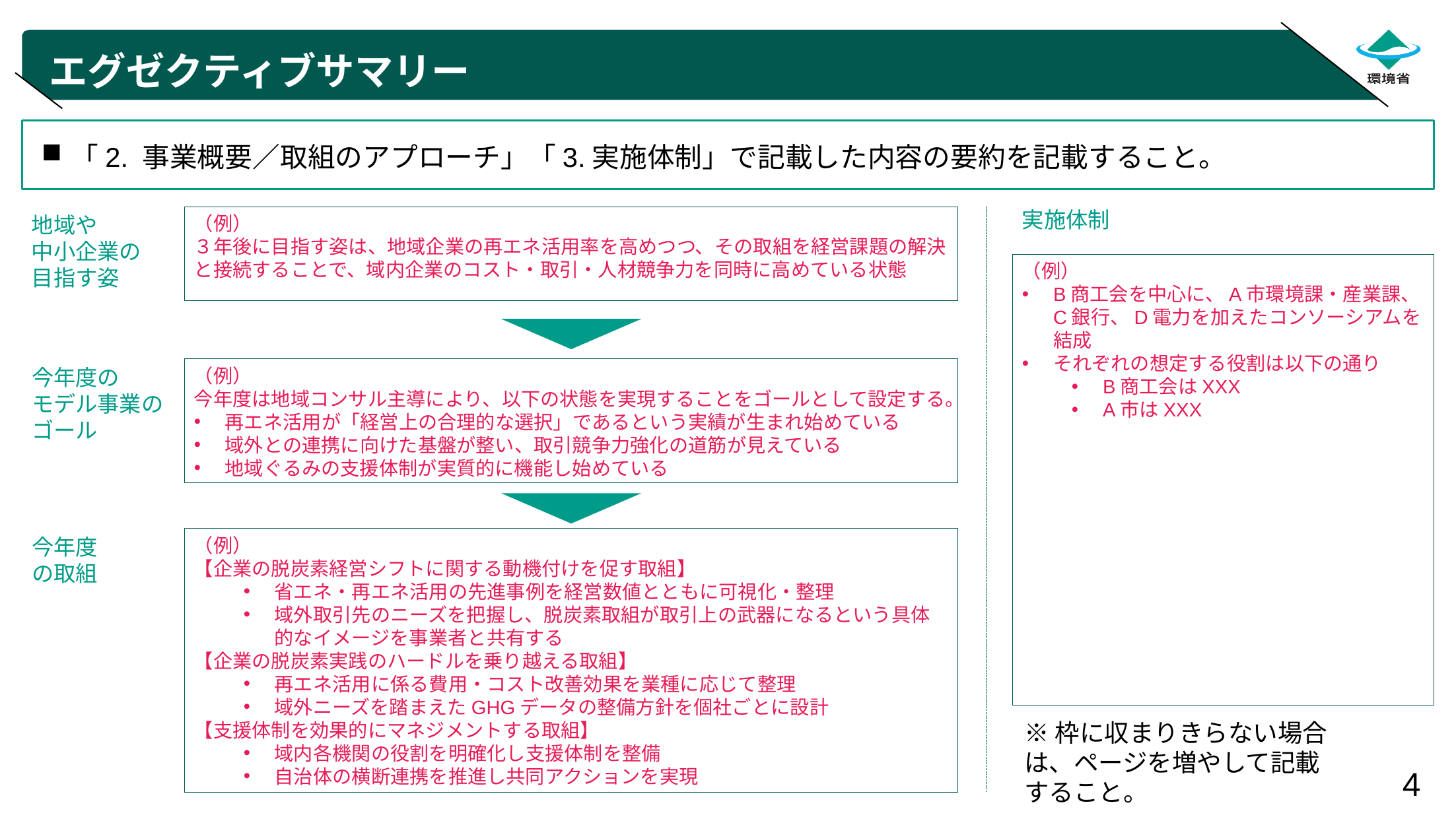

# エグゼクティブサマリー
「2. 事業概要／取組のアプローチ」「3.実施体制」で記載した内容の要約を記載すること。
実施体制
地域や
中小企業の
目指す姿
（例）
３年後に目指す姿は、地域企業の再エネ活用率を高めつつ、その取組を経営課題の解決と接続することで、域内企業のコスト・取引・人材競争力を同時に高めている状態
（例）
B商工会を中心に、A市環境課・産業課、C銀行、D電力を加えたコンソーシアムを結成
それぞれの想定する役割は以下の通り
B商工会はXXX
A市はXXX

今年度の
モデル事業の
ゴール
（例）
今年度は地域コンサル主導により、以下の状態を実現することをゴールとして設定する。
再エネ活用が「経営上の合理的な選択」であるという実績が生まれ始めている
域外との連携に向けた基盤が整い、取引競争力強化の道筋が見えている
地域ぐるみの支援体制が実質的に機能し始めている

今年度
の取組
（例）
【企業の脱炭素経営シフトに関する動機付けを促す取組】
省エネ・再エネ活用の先進事例を経営数値とともに可視化・整理
域外取引先のニーズを把握し、脱炭素取組が取引上の武器になるという具体的なイメージを事業者と共有する
【企業の脱炭素実践のハードルを乗り越える取組】
再エネ活用に係る費用・コスト改善効果を業種に応じて整理
域外ニーズを踏まえたGHGデータの整備方針を個社ごとに設計
【支援体制を効果的にマネジメントする取組】
域内各機関の役割を明確化し支援体制を整備
自治体の横断連携を推進し共同アクションを実現

※枠に収まりきらない場合は、ページを増やして記載すること。